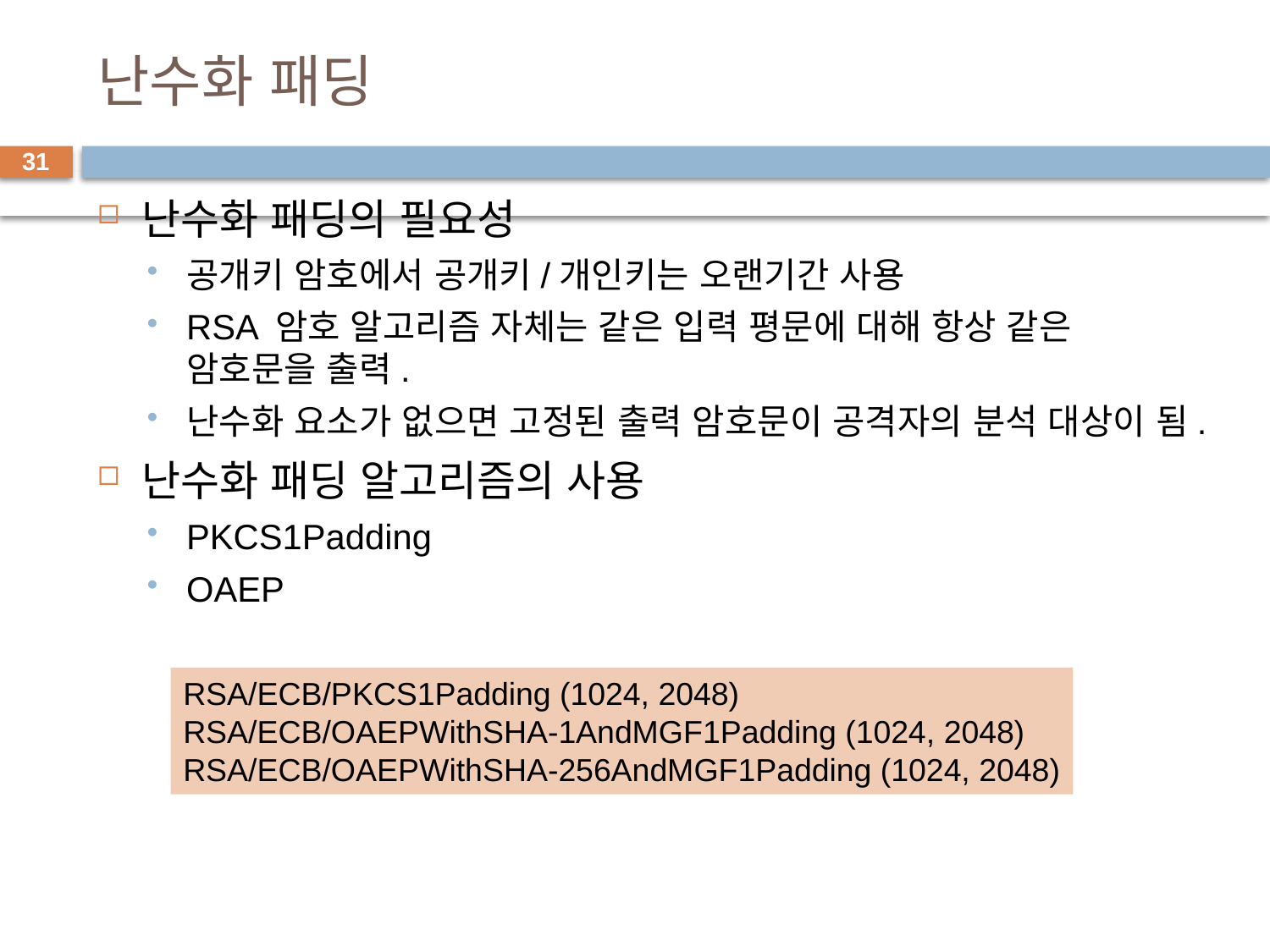

# 난수화 패딩
31
난수화 패딩의 필요성
공개키 암호에서 공개키/개인키는 오랜기간 사용
RSA 암호 알고리즘 자체는 같은 입력 평문에 대해 항상 같은 암호문을 출력.
난수화 요소가 없으면 고정된 출력 암호문이 공격자의 분석 대상이 됨.
난수화 패딩 알고리즘의 사용
PKCS1Padding
OAEP
RSA/ECB/PKCS1Padding (1024, 2048)
RSA/ECB/OAEPWithSHA-1AndMGF1Padding (1024, 2048)
RSA/ECB/OAEPWithSHA-256AndMGF1Padding (1024, 2048)